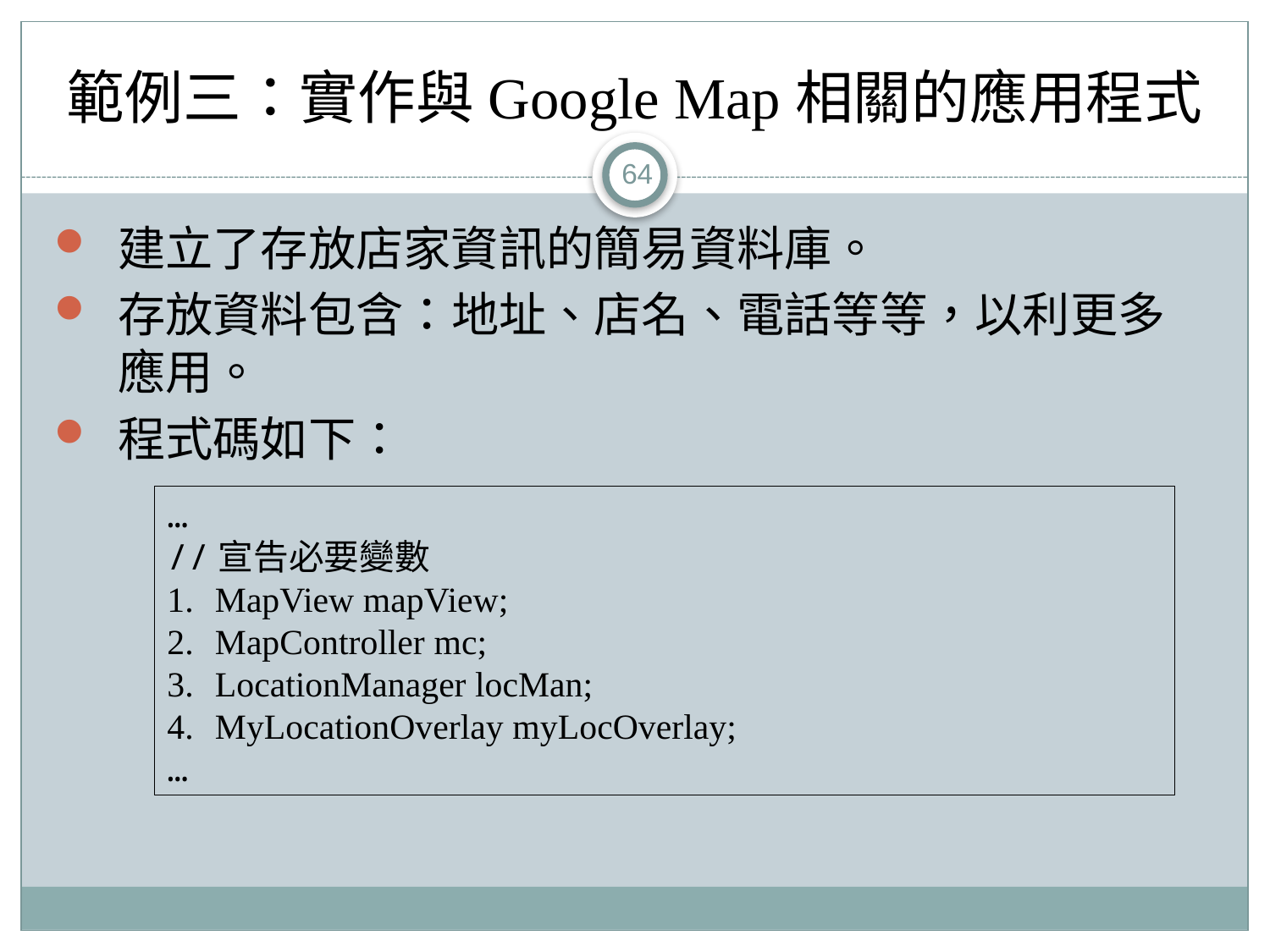

# 範例三：實作與Google Map相關的應用程式
64
建立了存放店家資訊的簡易資料庫。
存放資料包含：地址、店名、電話等等，以利更多應用。
程式碼如下：

…
//宣告必要變數
MapView mapView;
MapController mc;
LocationManager locMan;
MyLocationOverlay myLocOverlay;
…